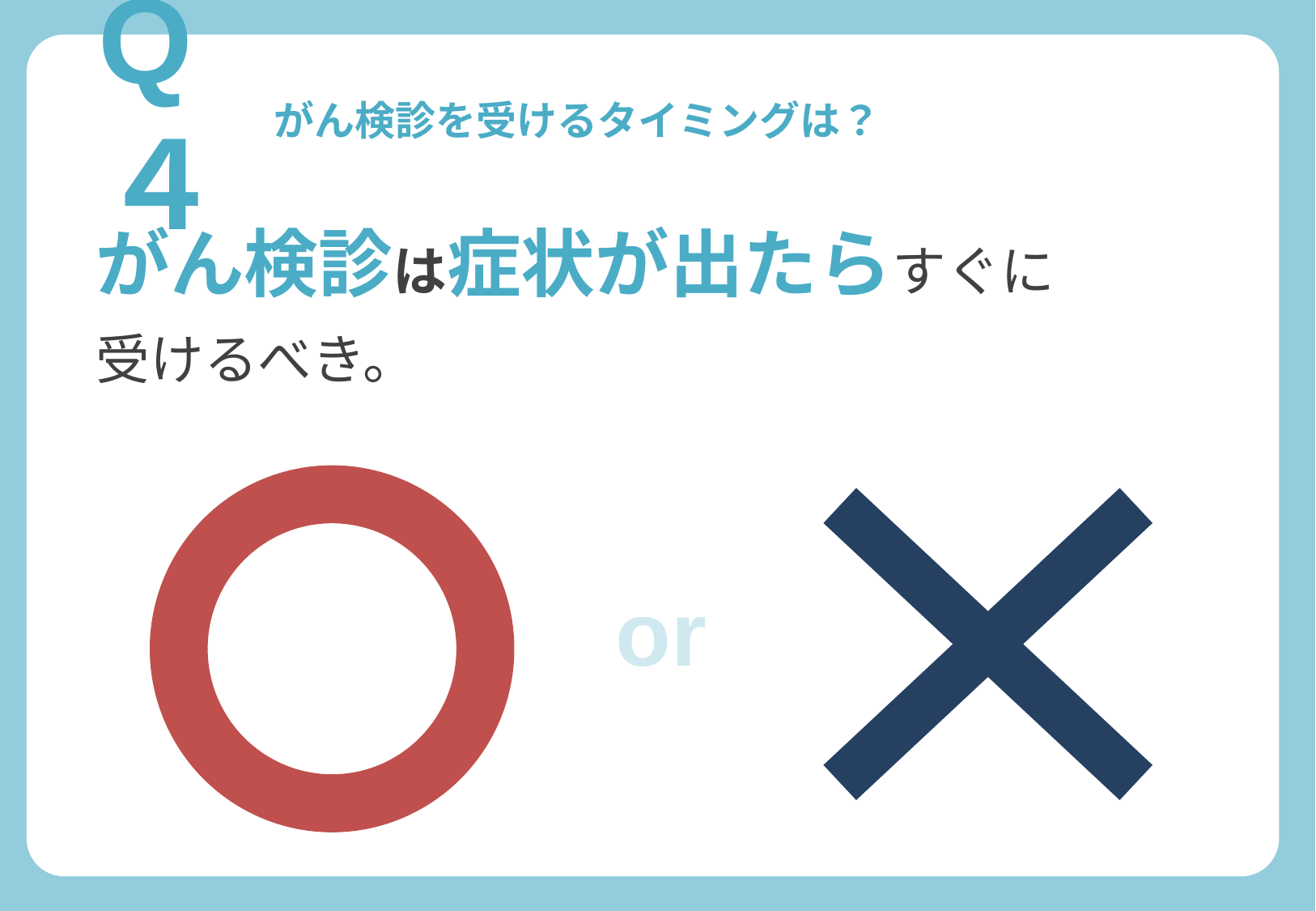

Q４

がん検診を受けるタイミングは？
がん検診は症状が出たらすぐに
受けるべき。

or